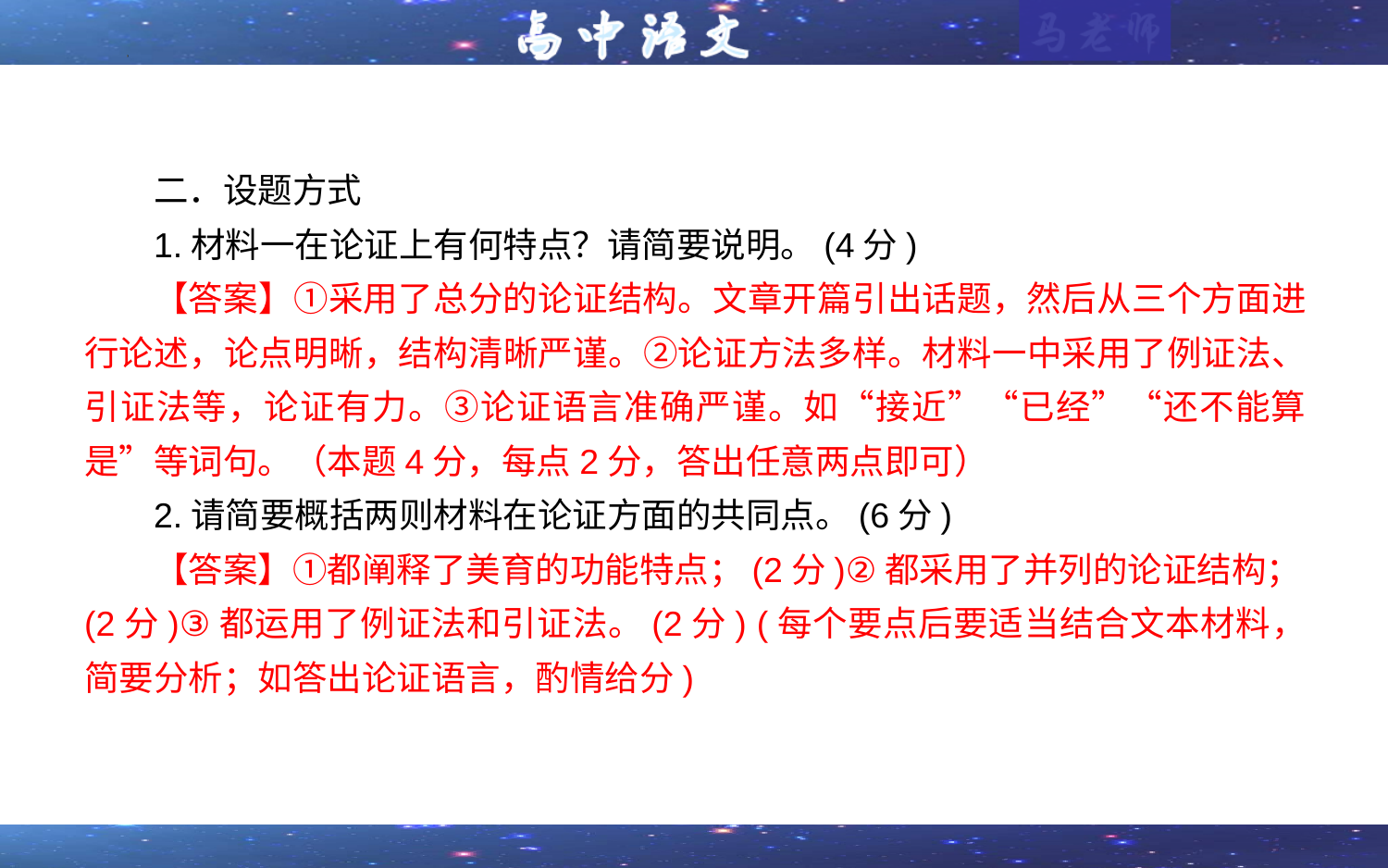

二．设题方式
1.材料一在论证上有何特点？请简要说明。(4分)
【答案】①采用了总分的论证结构。文章开篇引出话题，然后从三个方面进行论述，论点明晰，结构清晰严谨。②论证方法多样。材料一中采用了例证法、引证法等，论证有力。③论证语言准确严谨。如“接近”“已经”“还不能算是”等词句。（本题4分，每点2分，答出任意两点即可）
2.请简要概括两则材料在论证方面的共同点。(6分)
【答案】①都阐释了美育的功能特点；(2分)②都采用了并列的论证结构；(2分)③都运用了例证法和引证法。(2分) (每个要点后要适当结合文本材料，简要分析；如答出论证语言，酌情给分)